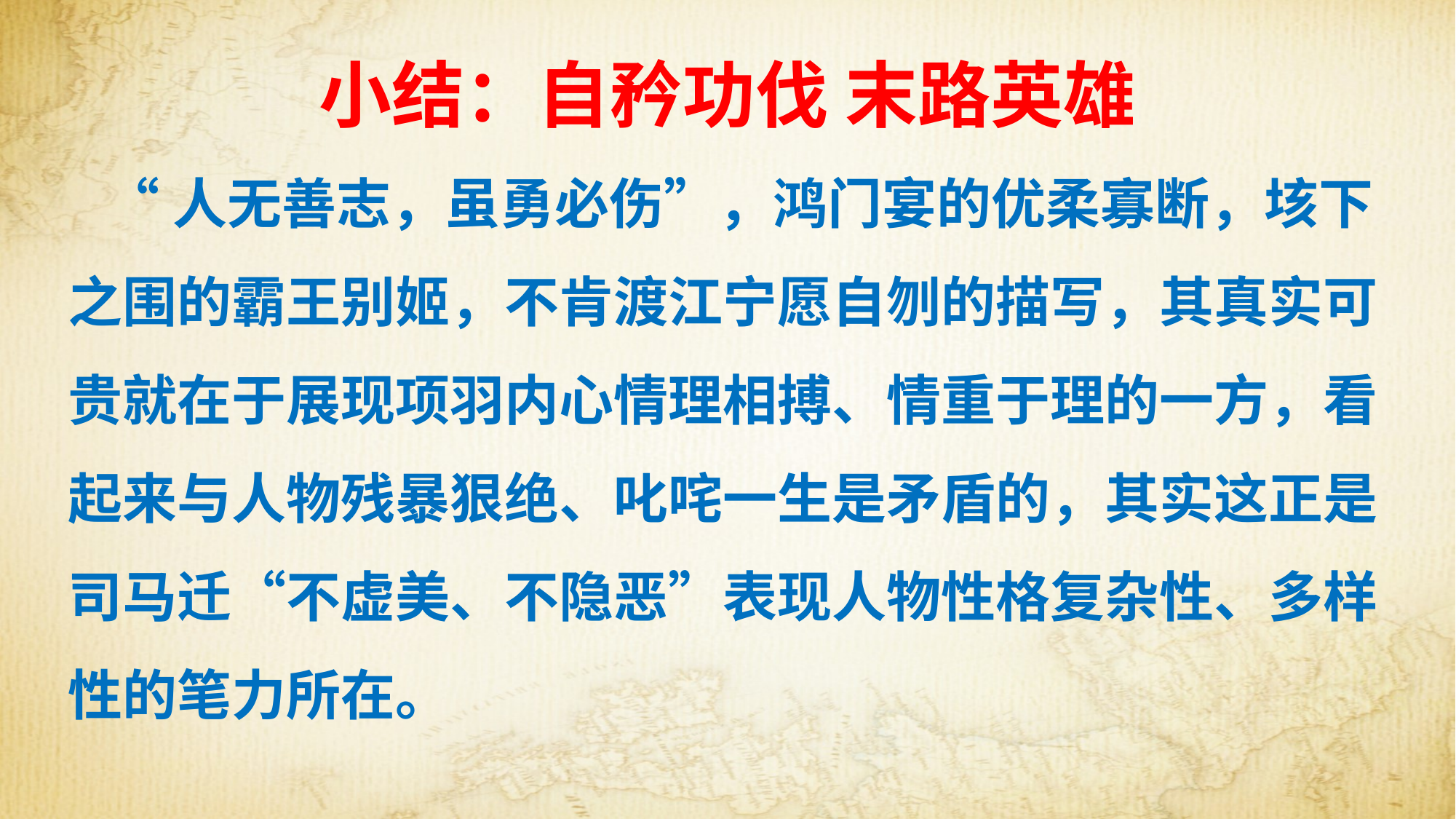

小结：自矜功伐 末路英雄
   “人无善志，虽勇必伤”，鸿门宴的优柔寡断，垓下之围的霸王别姬，不肯渡江宁愿自刎的描写，其真实可贵就在于展现项羽内心情理相搏、情重于理的一方，看起来与人物残暴狠绝、叱咤一生是矛盾的，其实这正是司马迁“不虚美、不隐恶”表现人物性格复杂性、多样性的笔力所在。